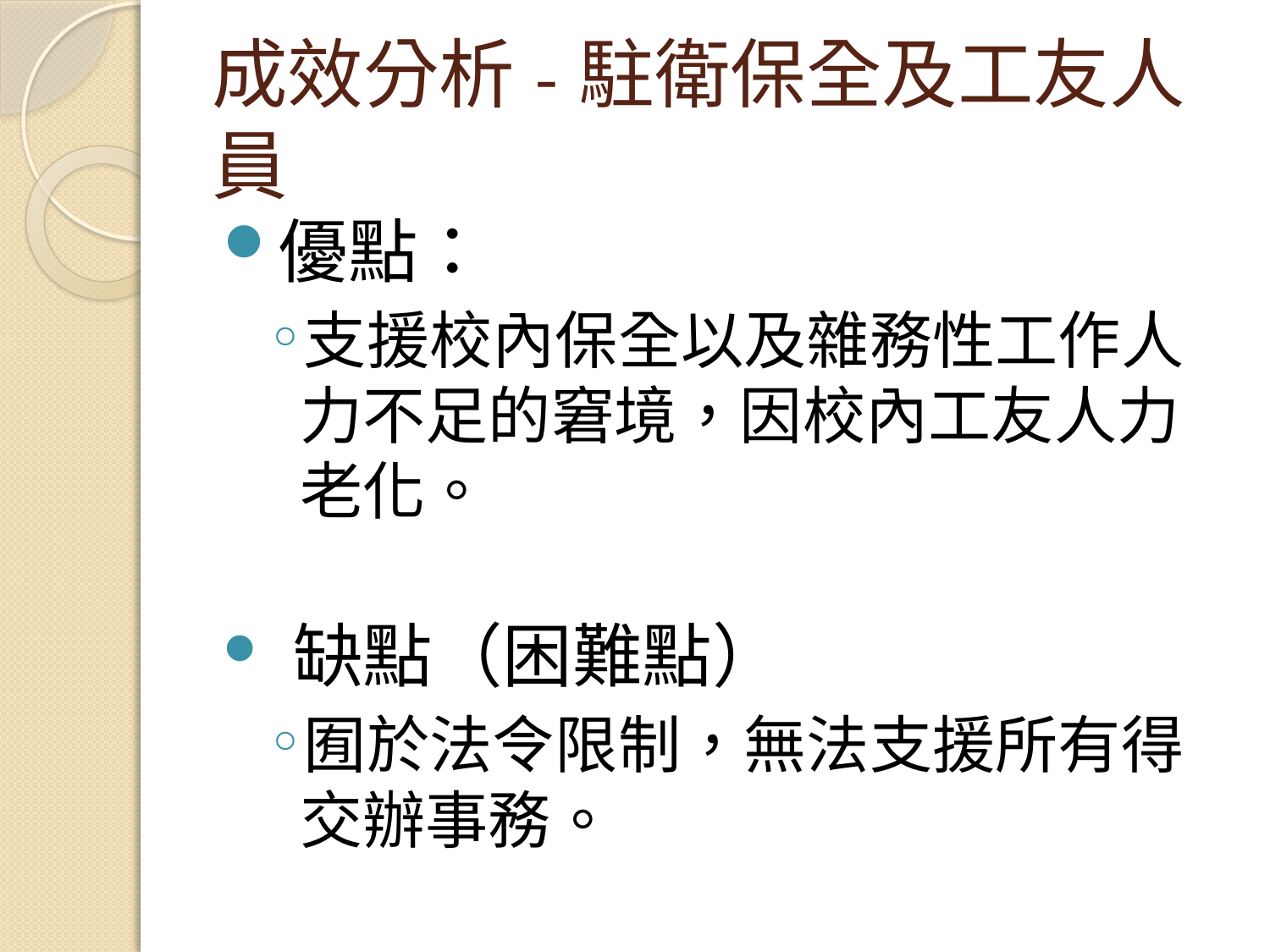

# 成效分析-駐衛保全及工友人員
優點：
支援校內保全以及雜務性工作人力不足的窘境，因校內工友人力老化。

 缺點（困難點）
囿於法令限制，無法支援所有得交辦事務。